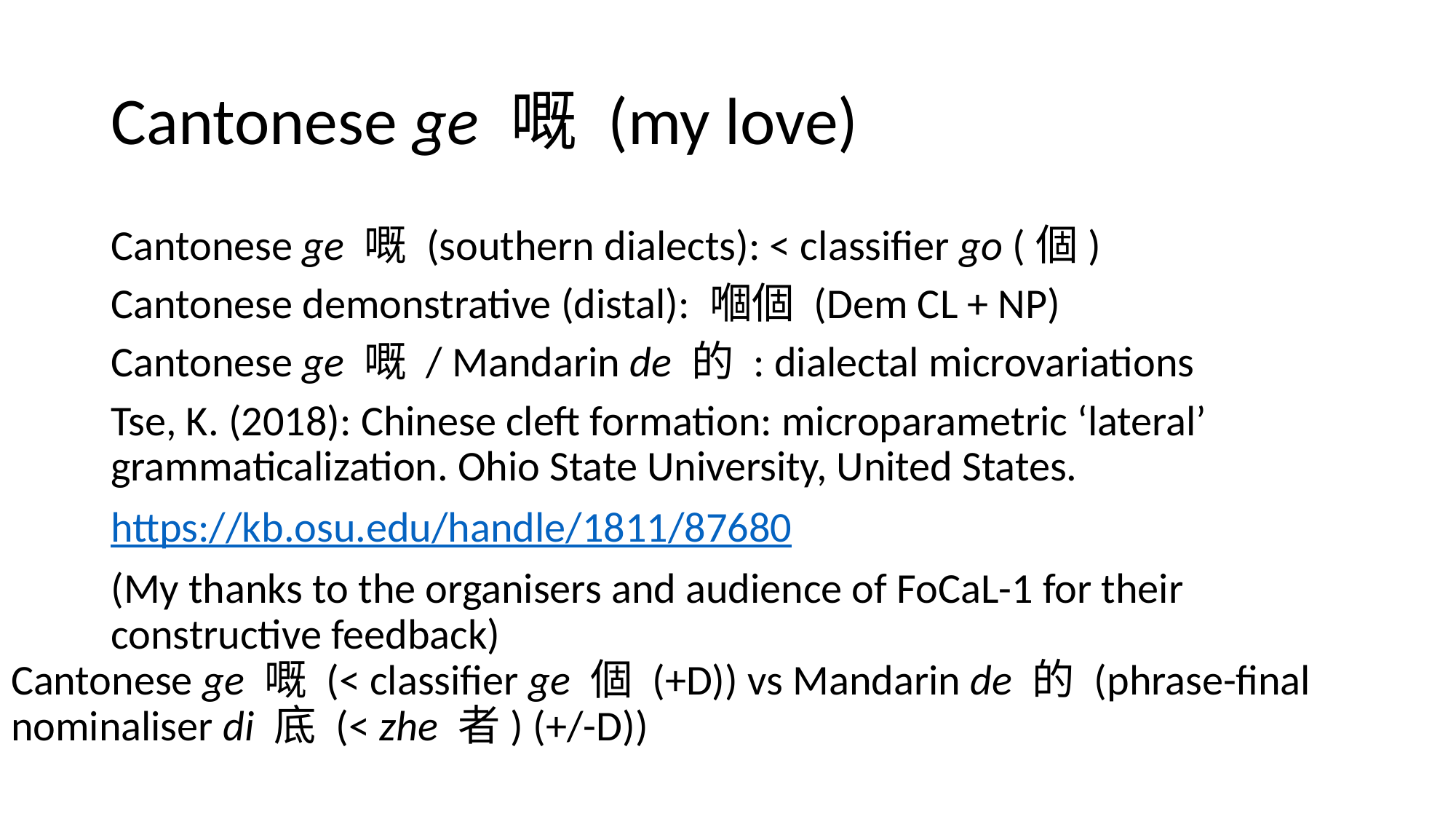

# Cantonese ge 嘅 (my love)
Cantonese ge 嘅 (southern dialects): < classifier go (個)
Cantonese demonstrative (distal): 嗰個 (Dem CL + NP)

Cantonese ge 嘅 / Mandarin de 的 : dialectal microvariations
Tse, K. (2018): Chinese cleft formation: microparametric ‘lateral’ grammaticalization. Ohio State University, United States.
https://kb.osu.edu/handle/1811/87680
(My thanks to the organisers and audience of FoCaL-1 for their constructive feedback)
Cantonese ge 嘅 (< classifier ge 個 (+D)) vs Mandarin de 的 (phrase-final nominaliser di 底 (< zhe 者) (+/-D))